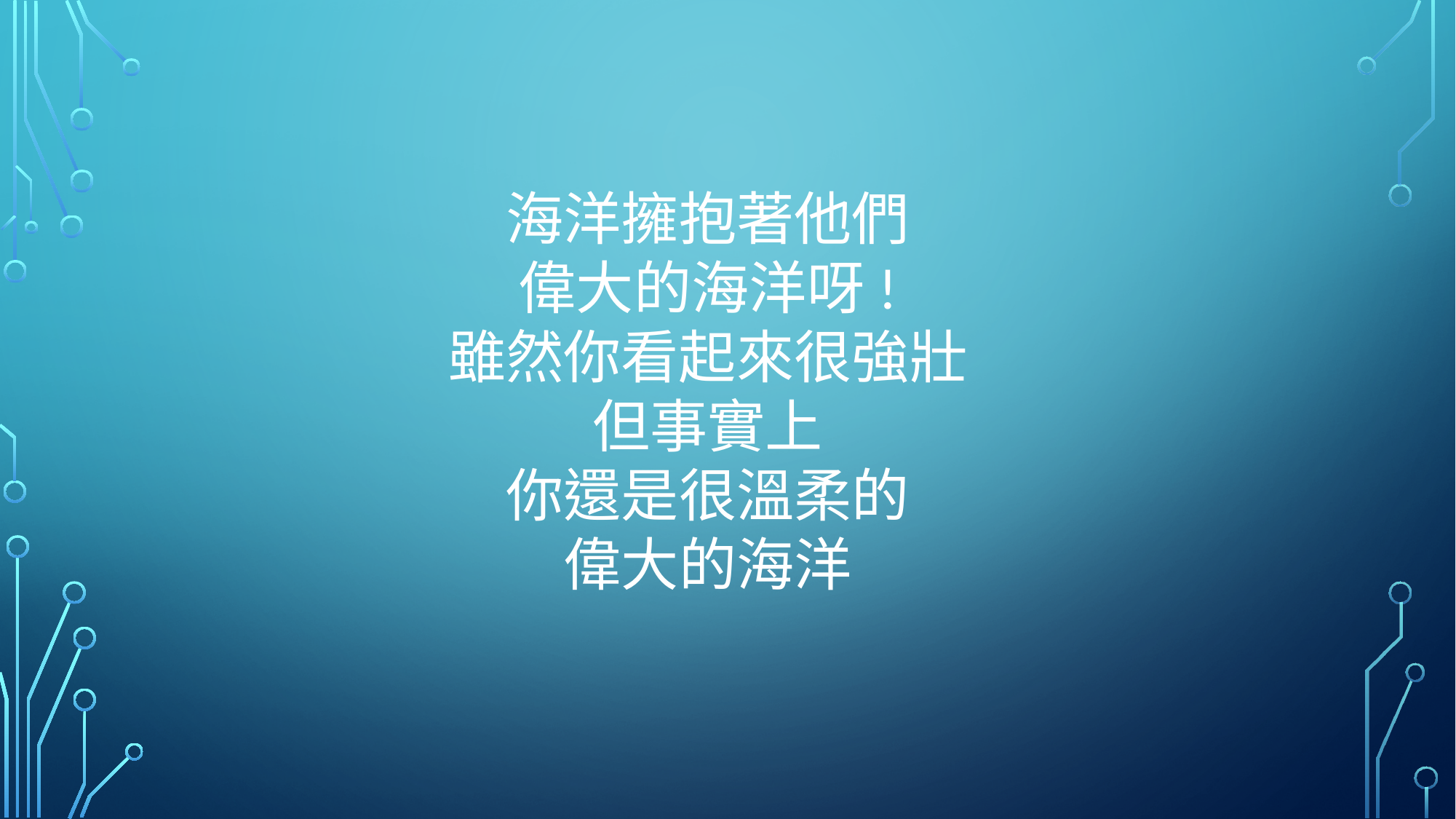

海洋擁抱著他們
偉大的海洋呀!
雖然你看起來很強壯
但事實上
你還是很溫柔的
偉大的海洋